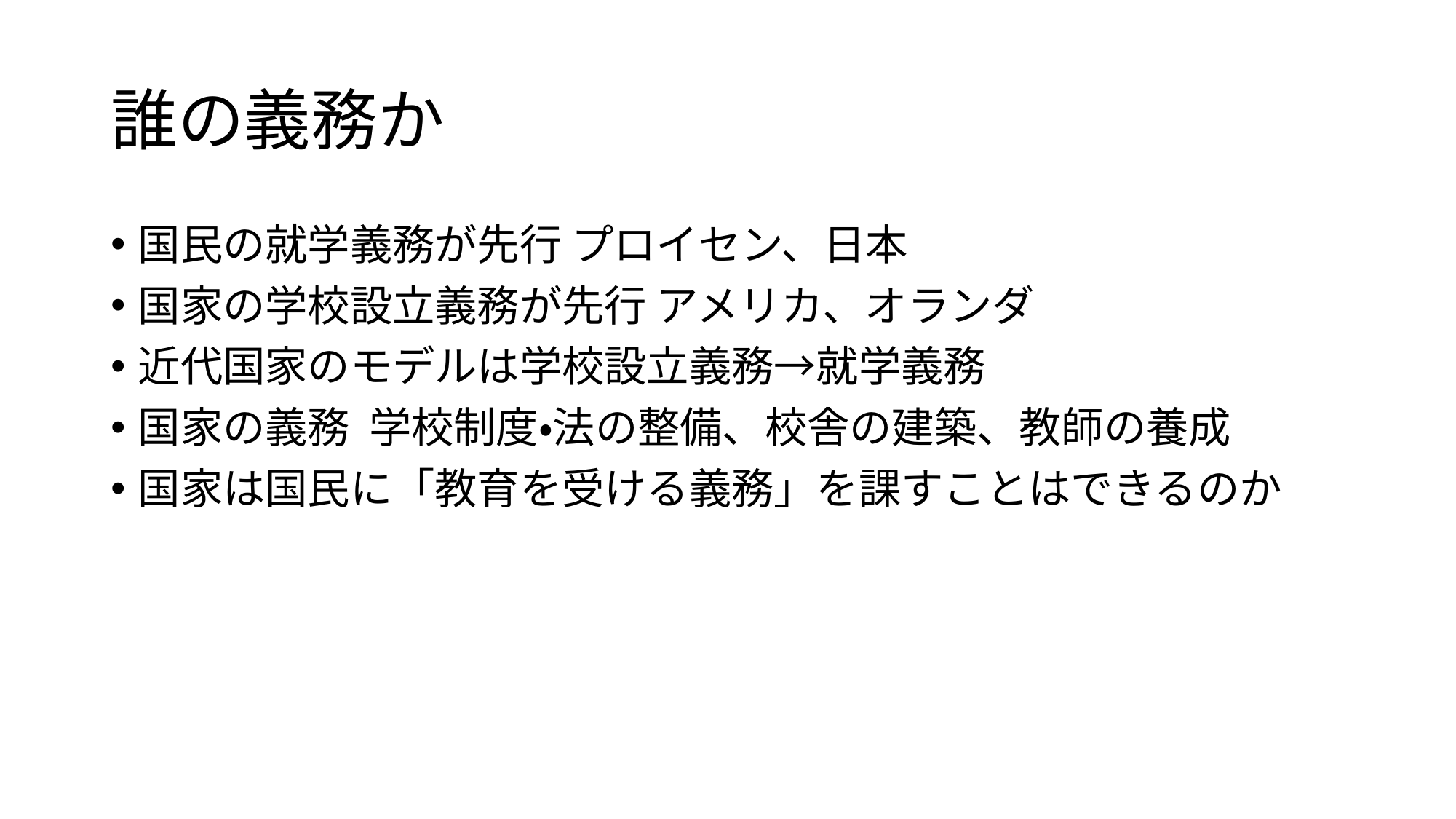

# 誰の義務か
国民の就学義務が先行 プロイセン、日本
国家の学校設立義務が先行 アメリカ、オランダ
近代国家のモデルは学校設立義務→就学義務
国家の義務  学校制度・法の整備、校舎の建築、教師の養成
国家は国民に「教育を受ける義務」を課すことはできるのか